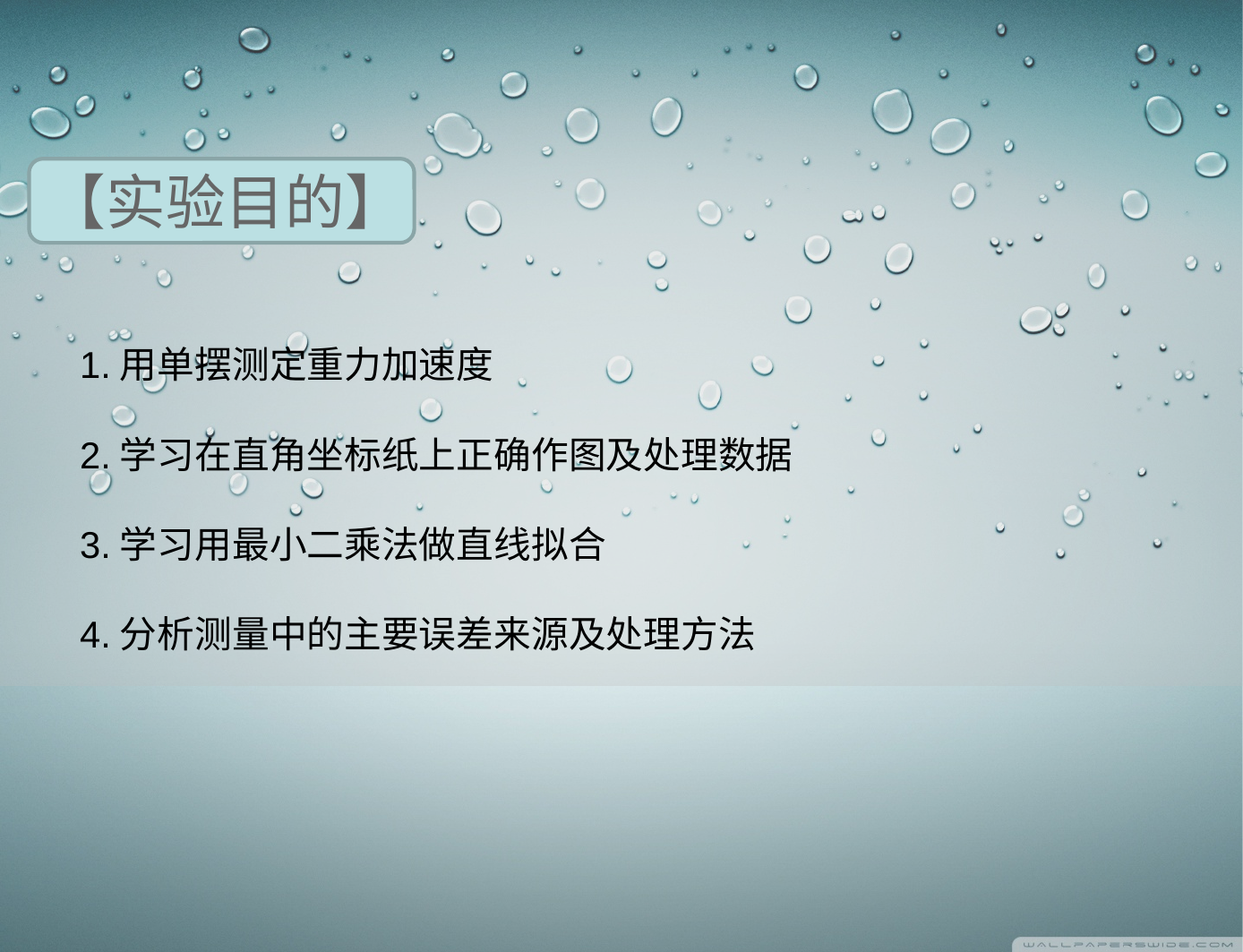

【实验目的】
1.用单摆测定重力加速度
2.学习在直角坐标纸上正确作图及处理数据
3.学习用最小二乘法做直线拟合
4.分析测量中的主要误差来源及处理方法